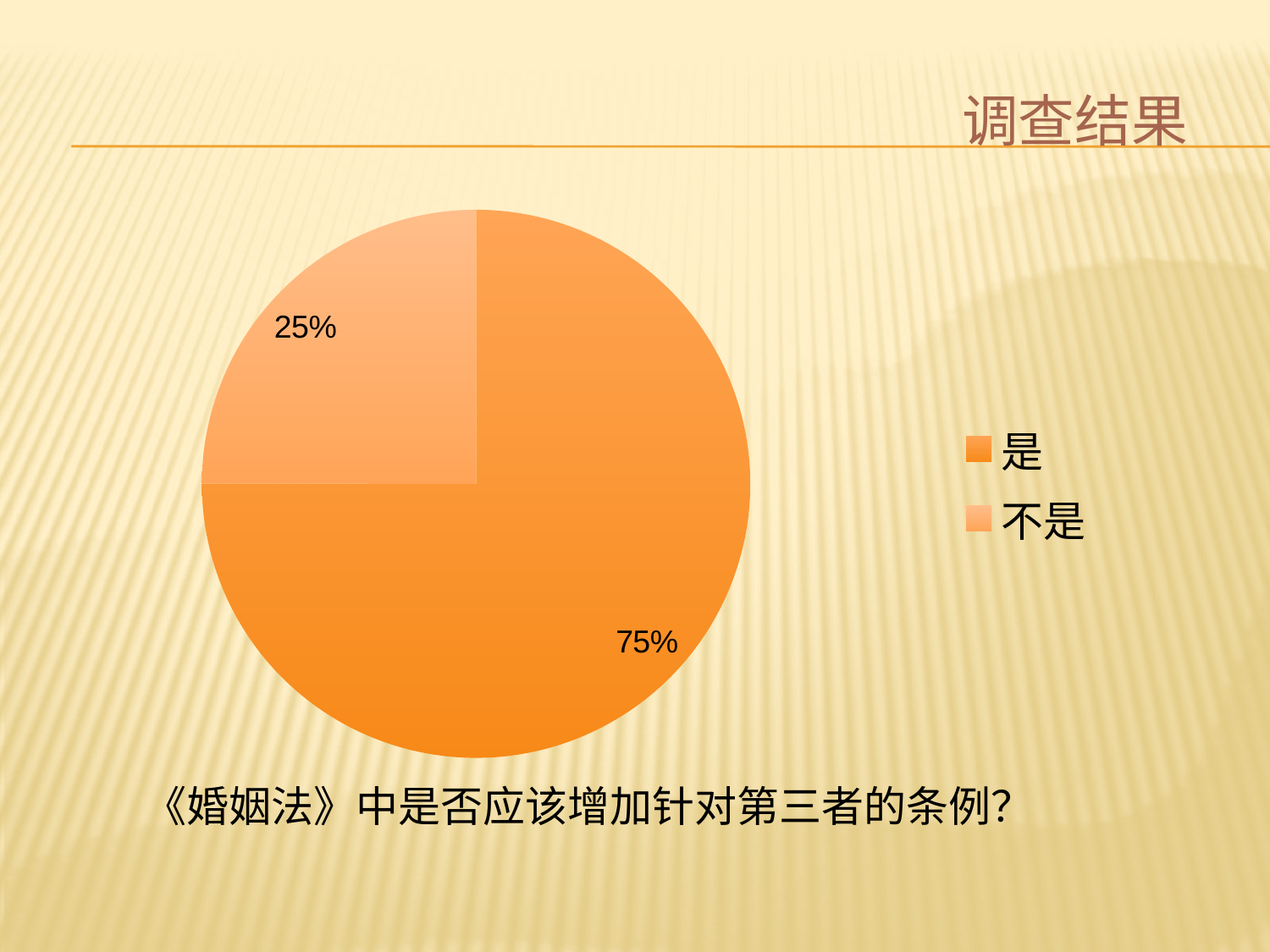

#
调查结果

### Chart

| Category |  |
|---|---|
| 是 | 0.7500000000000002 |
| 不是 | 0.25 |
《婚姻法》中是否应该增加针对第三者的条例？